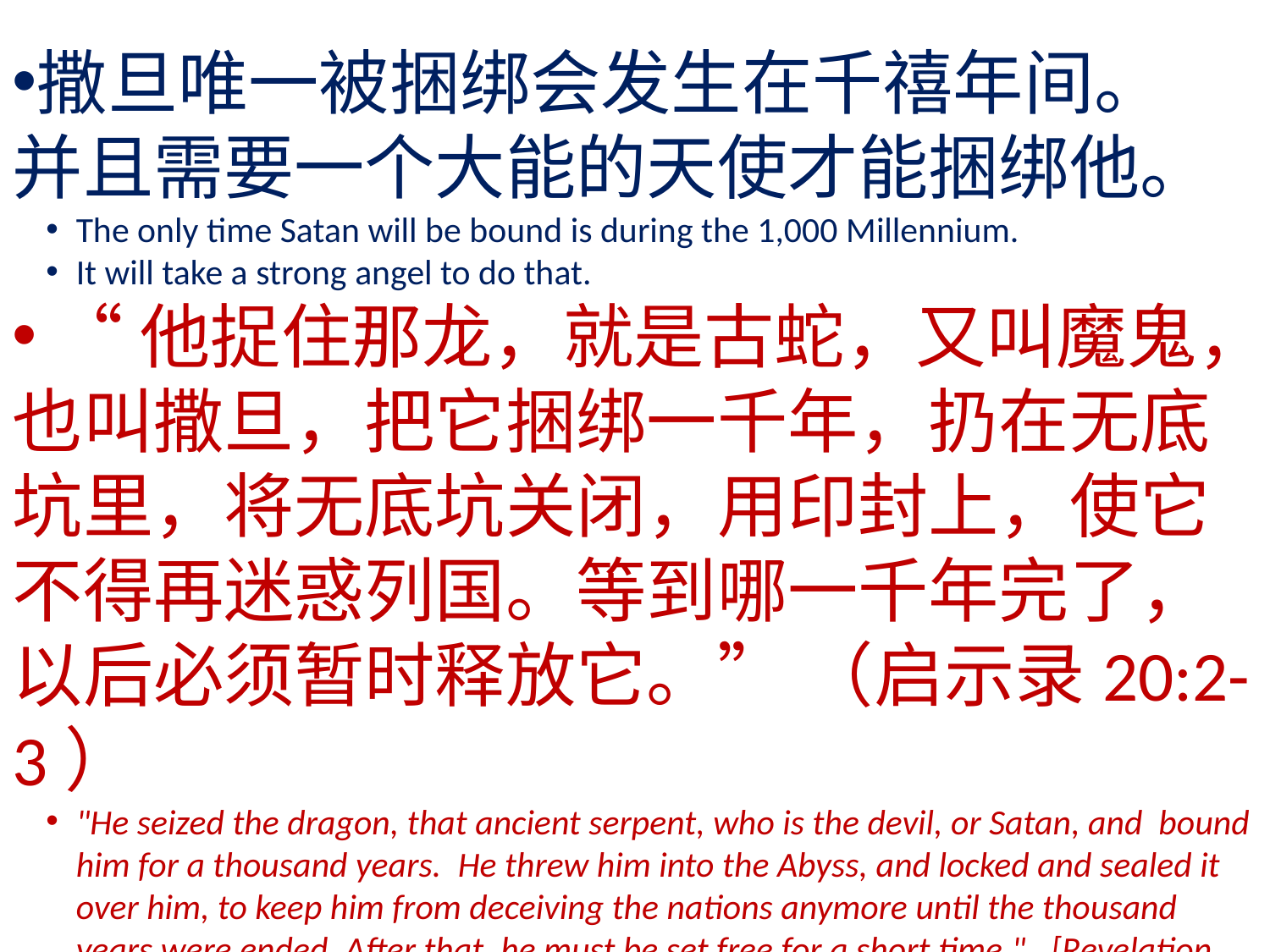

撒旦唯一被捆绑会发生在千禧年间。  并且需要一个大能的天使才能捆绑他。
The only time Satan will be bound is during the 1,000 Millennium.
It will take a strong angel to do that.
 “他捉住那龙，就是古蛇，又叫魔鬼，也叫撒旦，把它捆绑一千年，扔在无底坑里，将无底坑关闭，用印封上，使它不得再迷惑列国。等到哪一千年完了，以后必须暂时释放它。” （启示录20:2-3）
"He seized the dragon, that ancient serpent, who is the devil, or Satan, and  bound him for a thousand years.  He threw him into the Abyss, and locked and sealed it over him, to keep him from deceiving the nations anymore until the thousand years were ended. After that, he must be set free for a short time."   [Revelation 20:2-3]